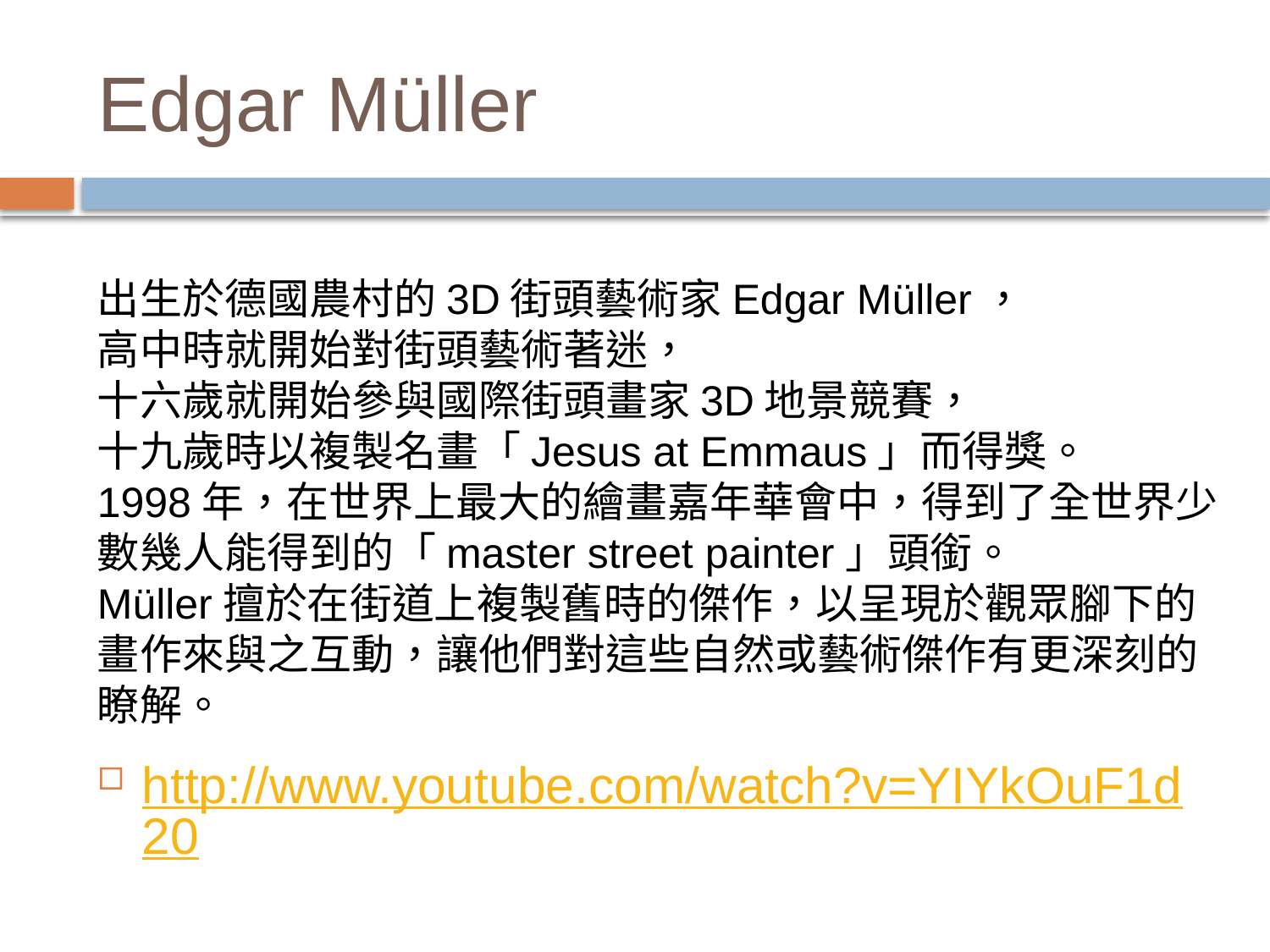

# Edgar Müller
出生於德國農村的3D街頭藝術家Edgar Müller，
高中時就開始對街頭藝術著迷，
十六歲就開始參與國際街頭畫家3D地景競賽，
十九歲時以複製名畫「Jesus at Emmaus」而得獎。
1998年，在世界上最大的繪畫嘉年華會中，得到了全世界少數幾人能得到的「master street painter」頭銜。
Müller擅於在街道上複製舊時的傑作，以呈現於觀眾腳下的畫作來與之互動，讓他們對這些自然或藝術傑作有更深刻的瞭解。
http://www.youtube.com/watch?v=YIYkOuF1d20